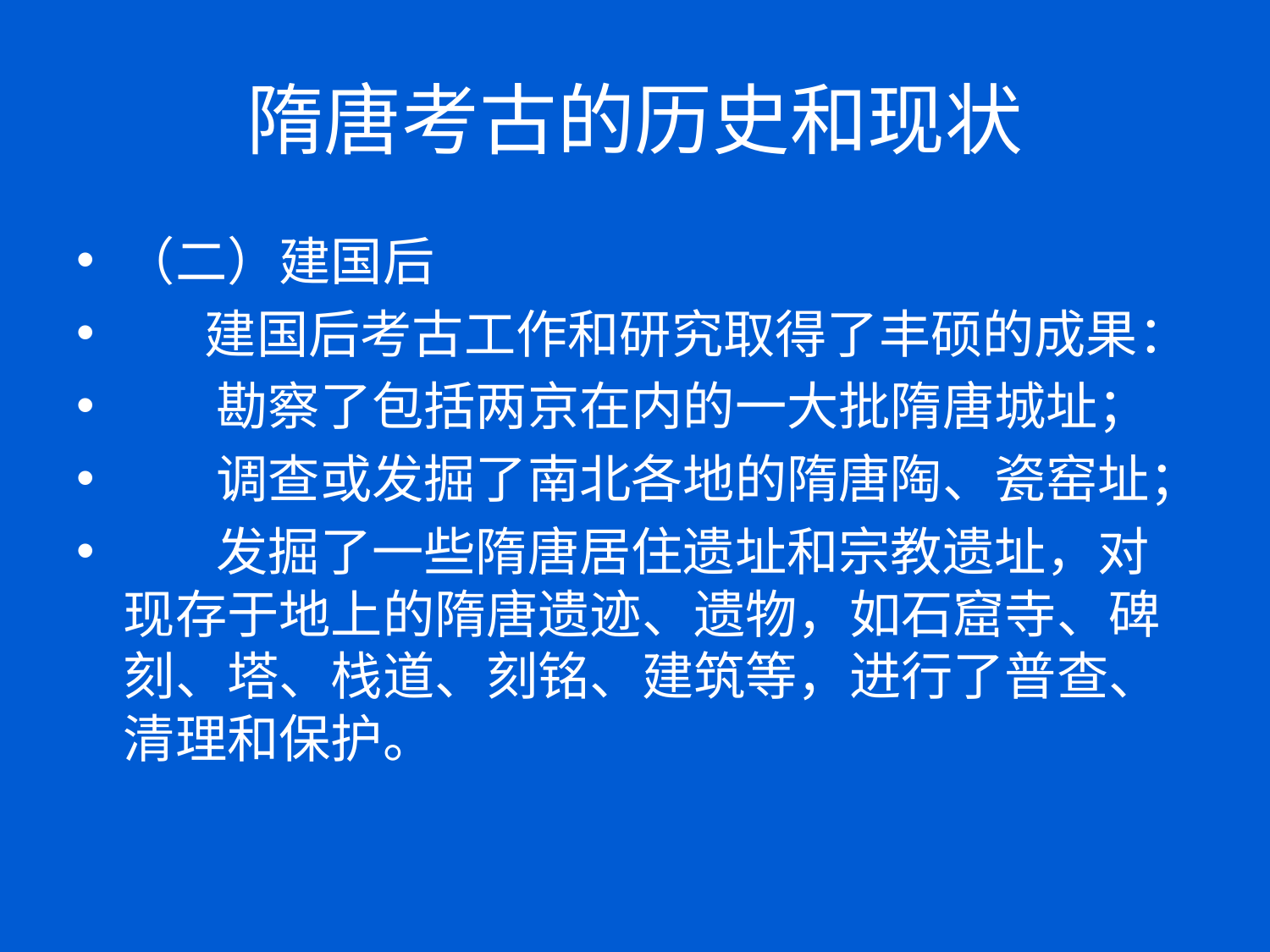

# 隋唐考古的历史和现状
（二）建国后
      建国后考古工作和研究取得了丰硕的成果：
       勘察了包括两京在内的一大批隋唐城址；
       调查或发掘了南北各地的隋唐陶、瓷窑址；
       发掘了一些隋唐居住遗址和宗教遗址，对现存于地上的隋唐遗迹、遗物，如石窟寺、碑刻、塔、栈道、刻铭、建筑等，进行了普查、清理和保护。